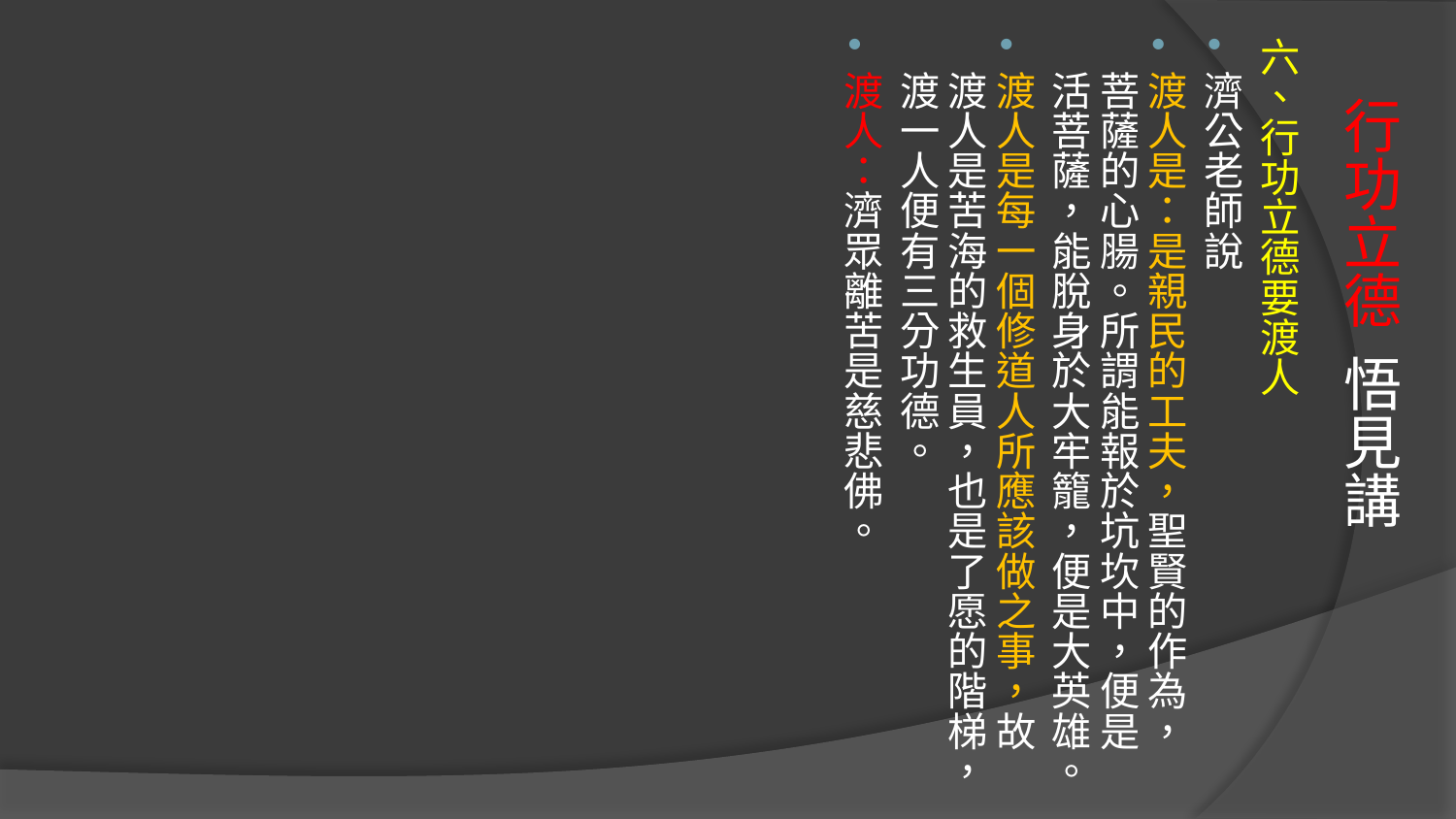

六、行功立德要渡人
濟公老師說
渡人是：是親民的工夫，聖賢的作為，菩薩的心腸。所謂能報於坑坎中，便是活菩薩，能脫身於大牢籠，便是大英雄。
渡人是每一個修道人所應該做之事，故渡人是苦海的救生員，也是了愿的階梯，渡一人便有三分功德。
渡人：濟眾離苦是慈悲佛。

# 行功立德  悟見講